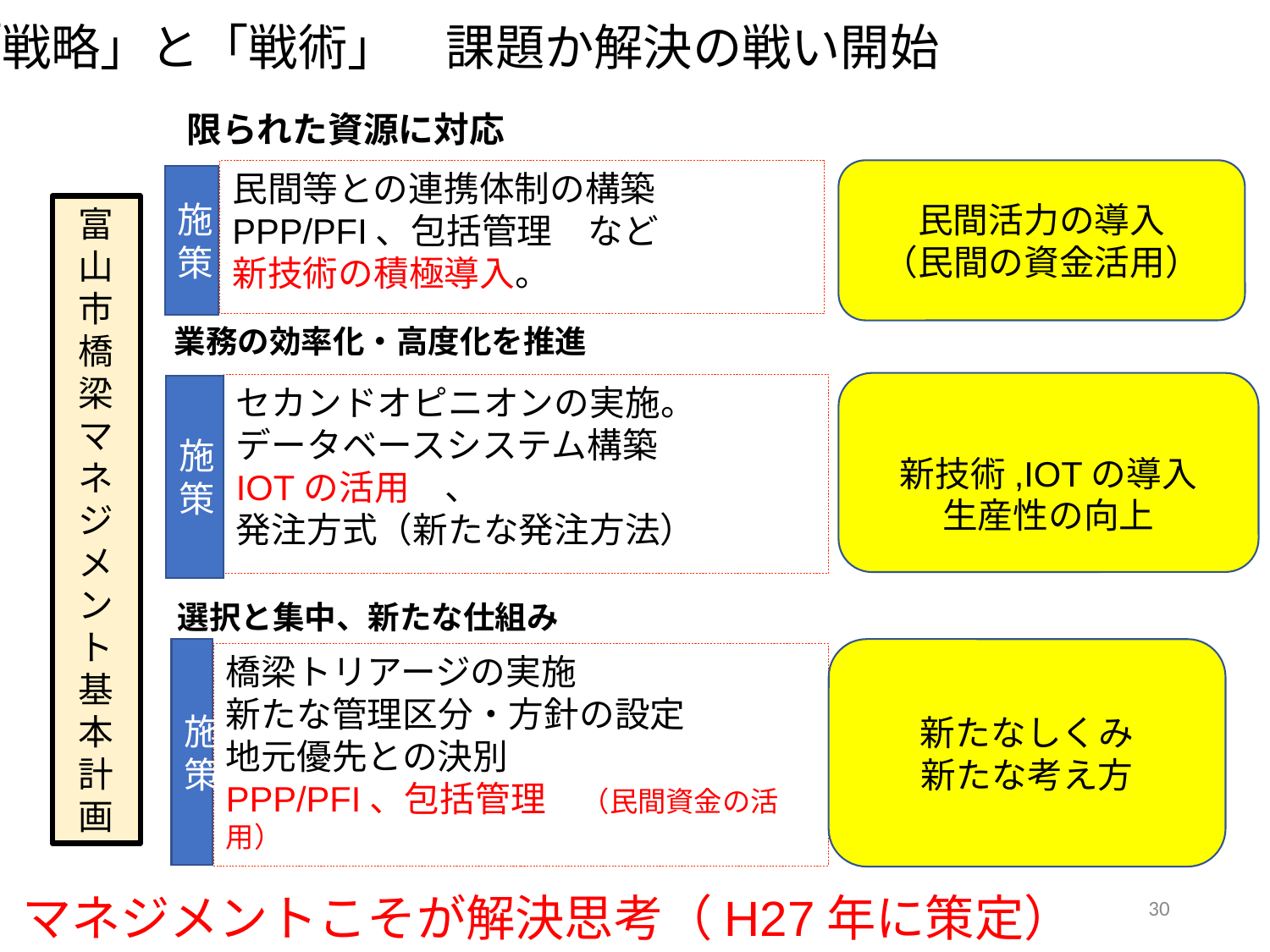

「戦略」と「戦術」　課題か解決の戦い開始
限られた資源に対応
民間活力の導入
（民間の資金活用）
民間等との連携体制の構築
PPP/PFI、包括管理　など
新技術の積極導入。
施策
富山市橋梁マネジ
メ
ン
ト
基本計画
業務の効率化・高度化を推進

新技術,IOTの導入
生産性の向上
セカンドオピニオンの実施。
データベースシステム構築
IOTの活用　、
発注方式（新たな発注方法）
施策
選択と集中、新たな仕組み
新たなしくみ
新たな考え方
施策
橋梁トリアージの実施
新たな管理区分・方針の設定
地元優先との決別
PPP/PFI、包括管理　（民間資金の活用）

マネジメントこそが解決思考（H27年に策定）
30